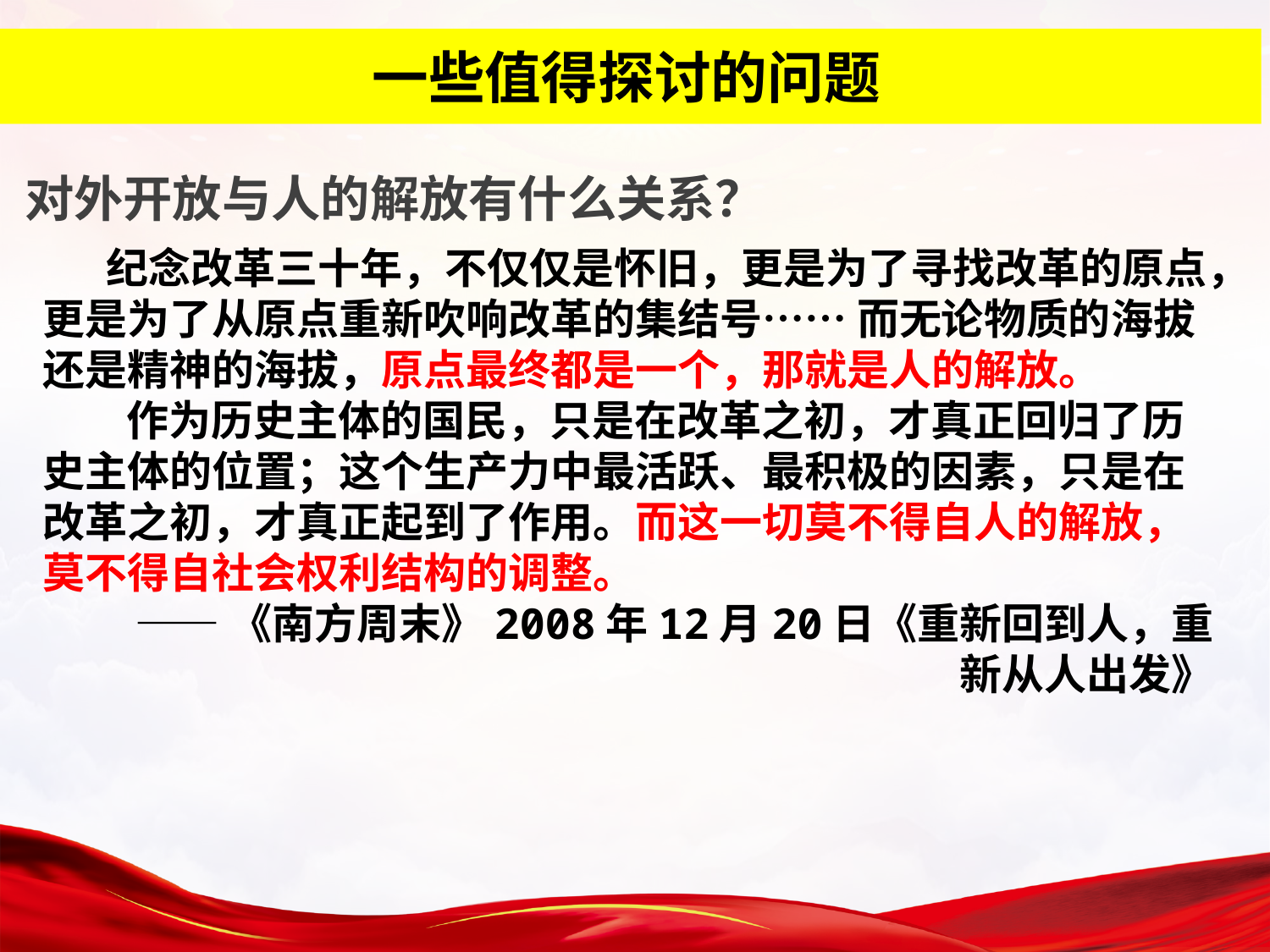

一些值得探讨的问题
对外开放与人的解放有什么关系？
纪念改革三十年，不仅仅是怀旧，更是为了寻找改革的原点，更是为了从原点重新吹响改革的集结号…… 而无论物质的海拔还是精神的海拔，原点最终都是一个，那就是人的解放。
 作为历史主体的国民，只是在改革之初，才真正回归了历史主体的位置；这个生产力中最活跃、最积极的因素，只是在改革之初，才真正起到了作用。而这一切莫不得自人的解放，莫不得自社会权利结构的调整。
——《南方周末》2008年12月20日《重新回到人，重新从人出发》